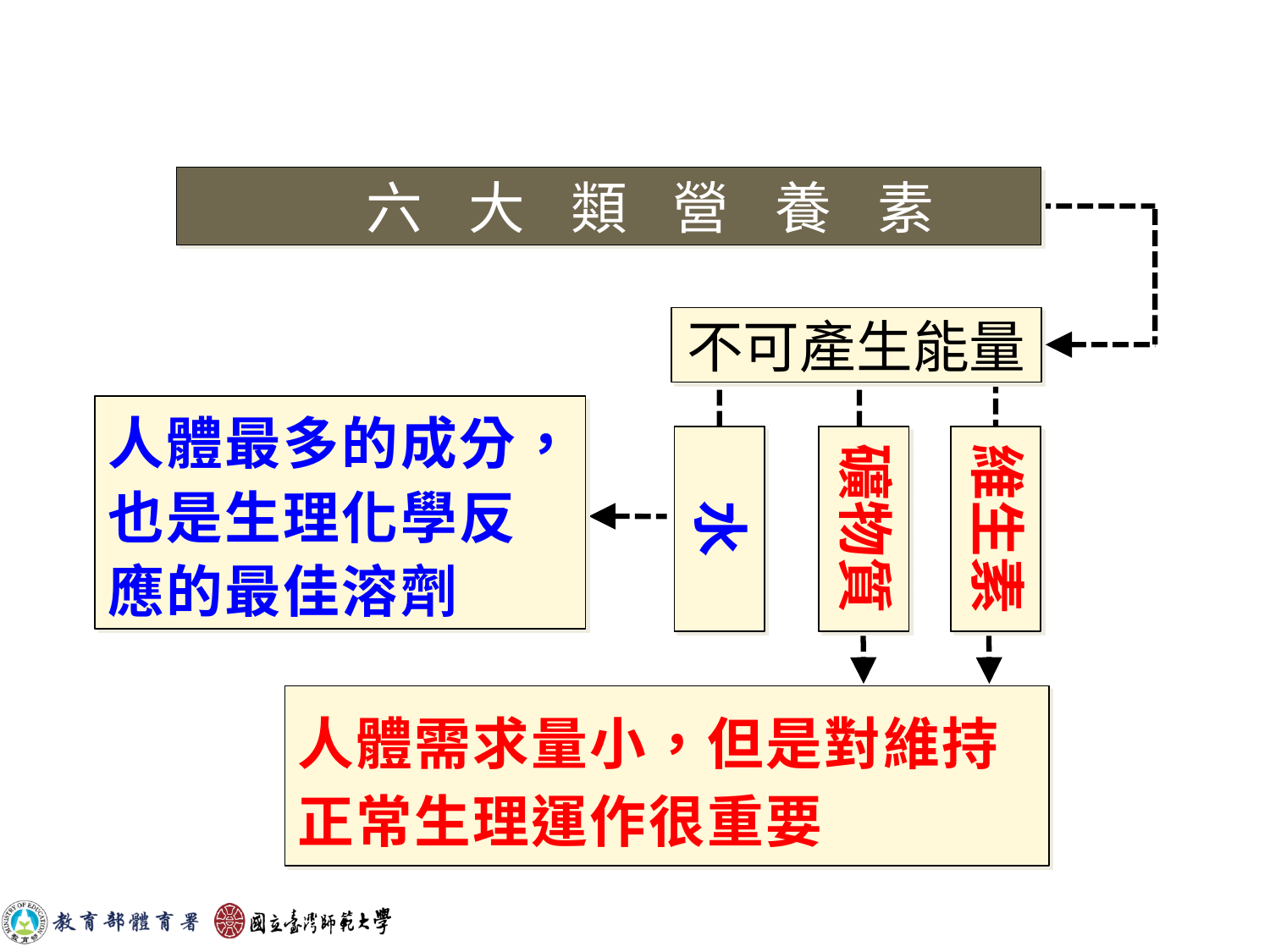

六大類營養素

不可產生能量

人體最多的成分，
也是生理化學反
應的最佳溶劑
水

礦物質
維生素

人體需求量小，但是對維持
正常生理運作很重要
水
礦物質
維生素